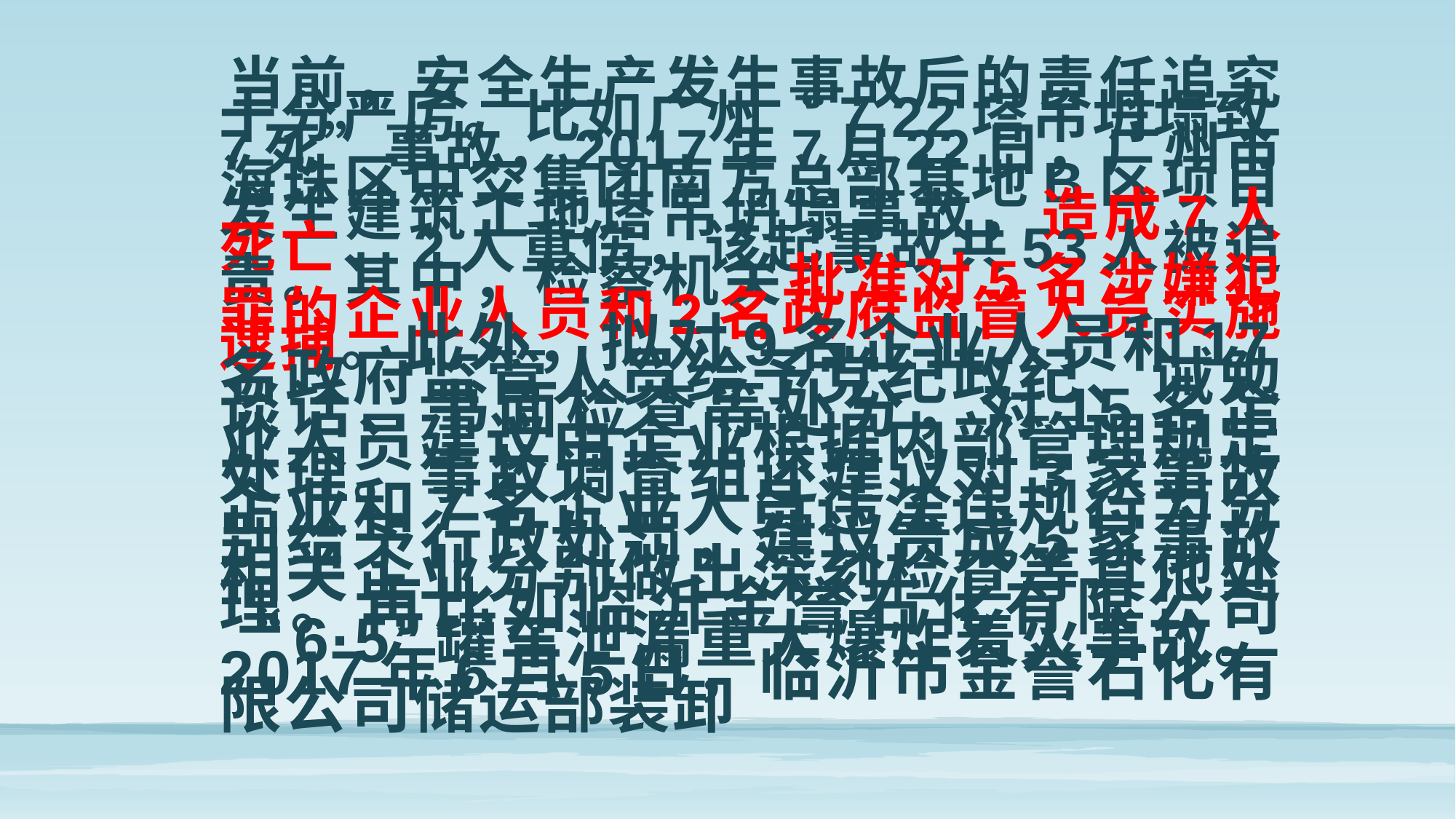

当前，安全生产发生事故后的责任追究十分严厉。比如广州“7.22塔吊坍塌致7死”事故，2017年7月22日，广州市海珠区中交集团南方总部基地B区项目发生建筑工地塔吊坍塌事故，造成7人死亡、2人重伤，该起事故共53人被追责。其中，检察机关批准对5名涉嫌犯罪的企业人员和2名政府监管人员实施逮捕。此外，拟对9名企业人员和17名政府监管人员给予党纪政纪、诫勉谈话、书面检查等处分，对15名企业人员建议由企业根据内部管理规定处理。事故调查组还建议对3家事故企业和7名企业人员违法违规行为分别给予行政处罚，建议责成5家事故相关企业分别做出深刻检查等其他处理。再比如临沂金誉石化有限公司 “6·5”罐车泄漏重大爆炸着火事故。2017年6月5日，临沂市金誉石化有限公司储运部装卸